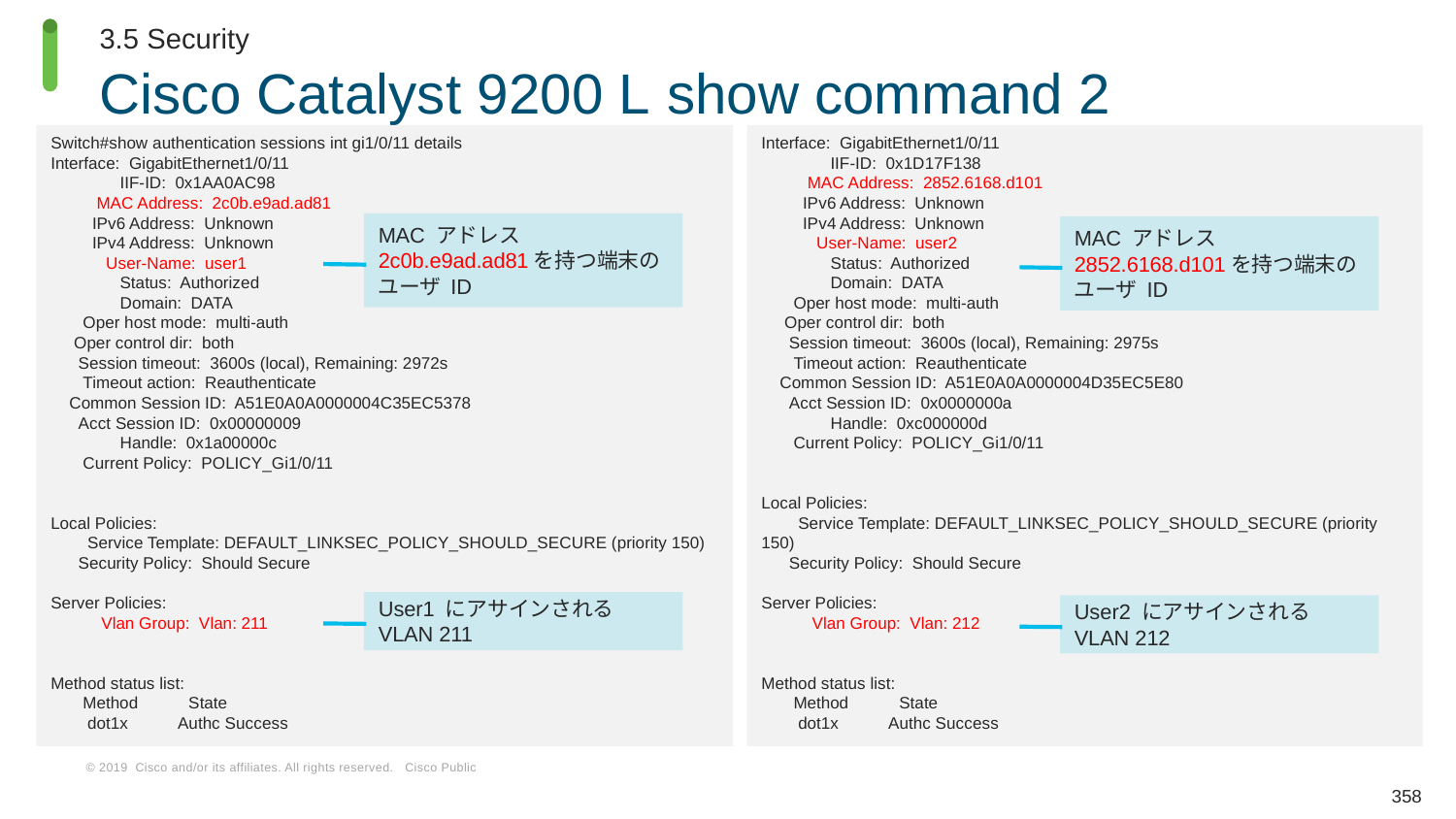

3.5 Security
# Cisco Catalyst 9200 L show command 2
Switch#show authentication sessions int gi1/0/11 details
Interface:  GigabitEthernet1/0/11
               IIF-ID:  0x1AA0AC98
          MAC Address:  2c0b.e9ad.ad81
         IPv6 Address:  Unknown
         IPv4 Address:  Unknown
            User-Name:  user1
               Status:  Authorized
               Domain:  DATA
       Oper host mode:  multi-auth
     Oper control dir:  both
      Session timeout:  3600s (local), Remaining: 2972s
       Timeout action:  Reauthenticate
    Common Session ID:  A51E0A0A0000004C35EC5378
      Acct Session ID:  0x00000009
               Handle:  0x1a00000c
       Current Policy:  POLICY_Gi1/0/11

Local Policies:
        Service Template: DEFAULT_LINKSEC_POLICY_SHOULD_SECURE (priority 150)
      Security Policy:  Should Secure

Server Policies:
           Vlan Group:  Vlan: 211

Method status list:
       Method           State
        dot1x           Authc Success
Interface:  GigabitEthernet1/0/11
               IIF-ID:  0x1D17F138
          MAC Address:  2852.6168.d101
         IPv6 Address:  Unknown
         IPv4 Address:  Unknown
            User-Name:  user2
               Status:  Authorized
               Domain:  DATA
       Oper host mode:  multi-auth
     Oper control dir:  both
      Session timeout:  3600s (local), Remaining: 2975s
       Timeout action:  Reauthenticate
    Common Session ID:  A51E0A0A0000004D35EC5E80
      Acct Session ID:  0x0000000a
               Handle:  0xc000000d
       Current Policy:  POLICY_Gi1/0/11

Local Policies:
        Service Template: DEFAULT_LINKSEC_POLICY_SHOULD_SECURE (priority 150)
      Security Policy:  Should Secure

Server Policies:
           Vlan Group:  Vlan: 212

Method status list:
       Method           State
        dot1x           Authc Success
MAC アドレス 2c0b.e9ad.ad81を持つ端末のユーザ ID
MAC アドレス 2852.6168.d101を持つ端末のユーザ ID
User1 にアサインされる VLAN 211
User2 にアサインされる VLAN 212
358